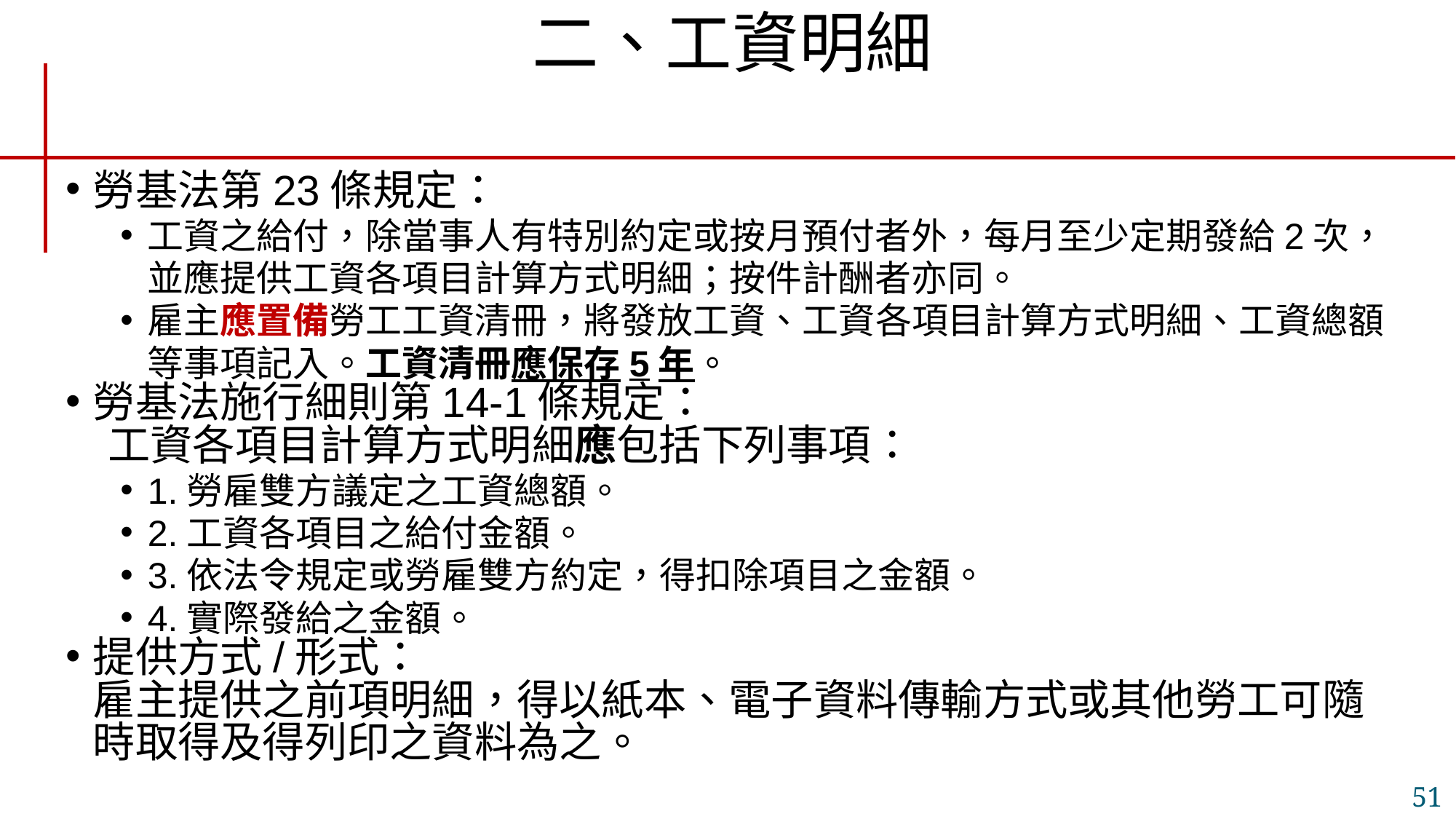

# 二、工資明細
勞基法第23條規定：
工資之給付，除當事人有特別約定或按月預付者外，每月至少定期發給2次，並應提供工資各項目計算方式明細；按件計酬者亦同。
雇主應置備勞工工資清冊，將發放工資、工資各項目計算方式明細、工資總額等事項記入。工資清冊應保存5年。
勞基法施行細則第14-1條規定：
　工資各項目計算方式明細應包括下列事項：
1.勞雇雙方議定之工資總額。
2.工資各項目之給付金額。
3.依法令規定或勞雇雙方約定，得扣除項目之金額。
4.實際發給之金額。
提供方式/形式：
雇主提供之前項明細，得以紙本、電子資料傳輸方式或其他勞工可隨時取得及得列印之資料為之。
51